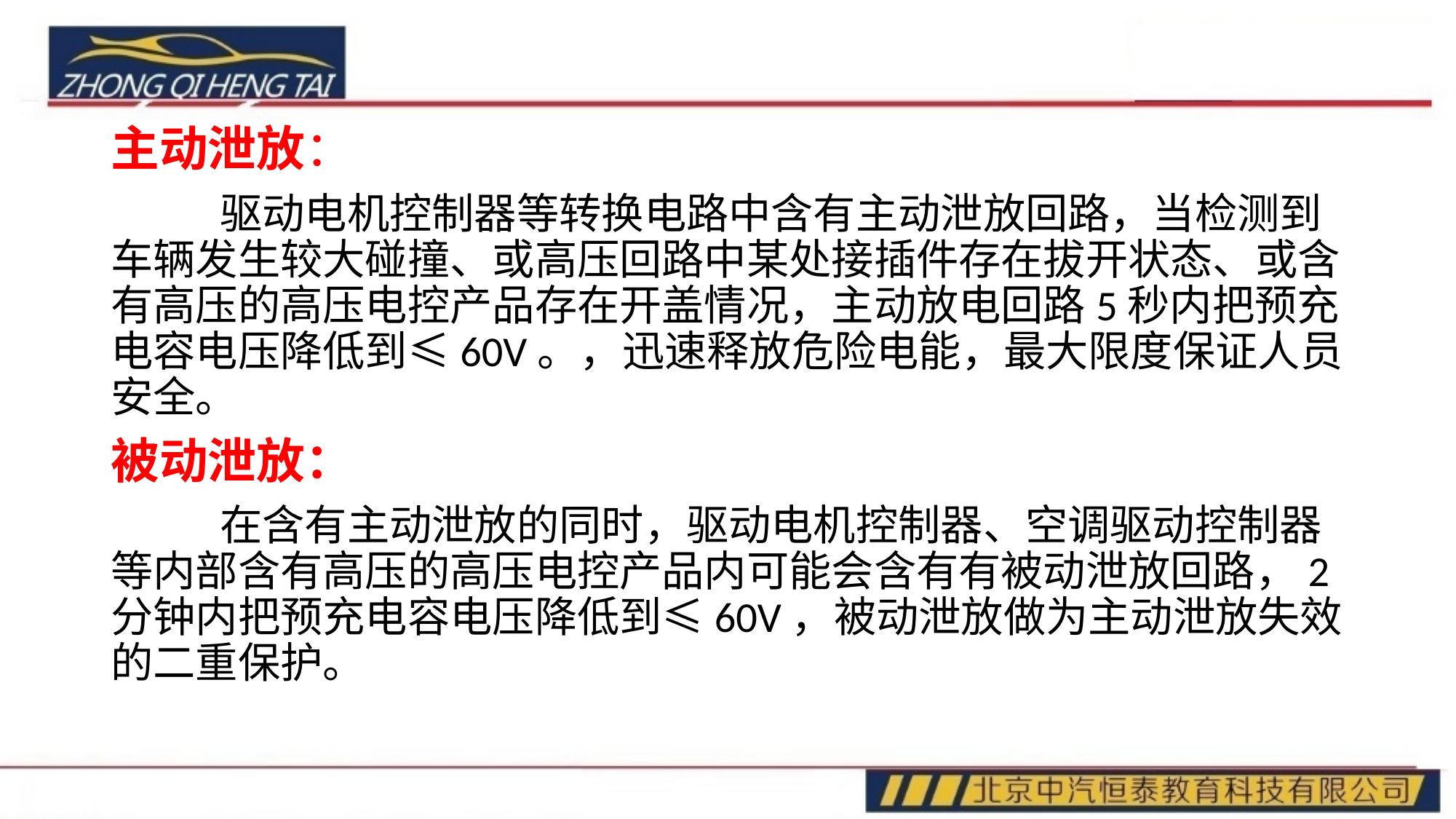

主动泄放：
	驱动电机控制器等转换电路中含有主动泄放回路，当检测到车辆发生较大碰撞、或高压回路中某处接插件存在拔开状态、或含有高压的高压电控产品存在开盖情况，主动放电回路5秒内把预充电容电压降低到≤60V。，迅速释放危险电能，最大限度保证人员安全。
被动泄放：
	在含有主动泄放的同时，驱动电机控制器、空调驱动控制器等内部含有高压的高压电控产品内可能会含有有被动泄放回路，2分钟内把预充电容电压降低到≤60V，被动泄放做为主动泄放失效的二重保护。